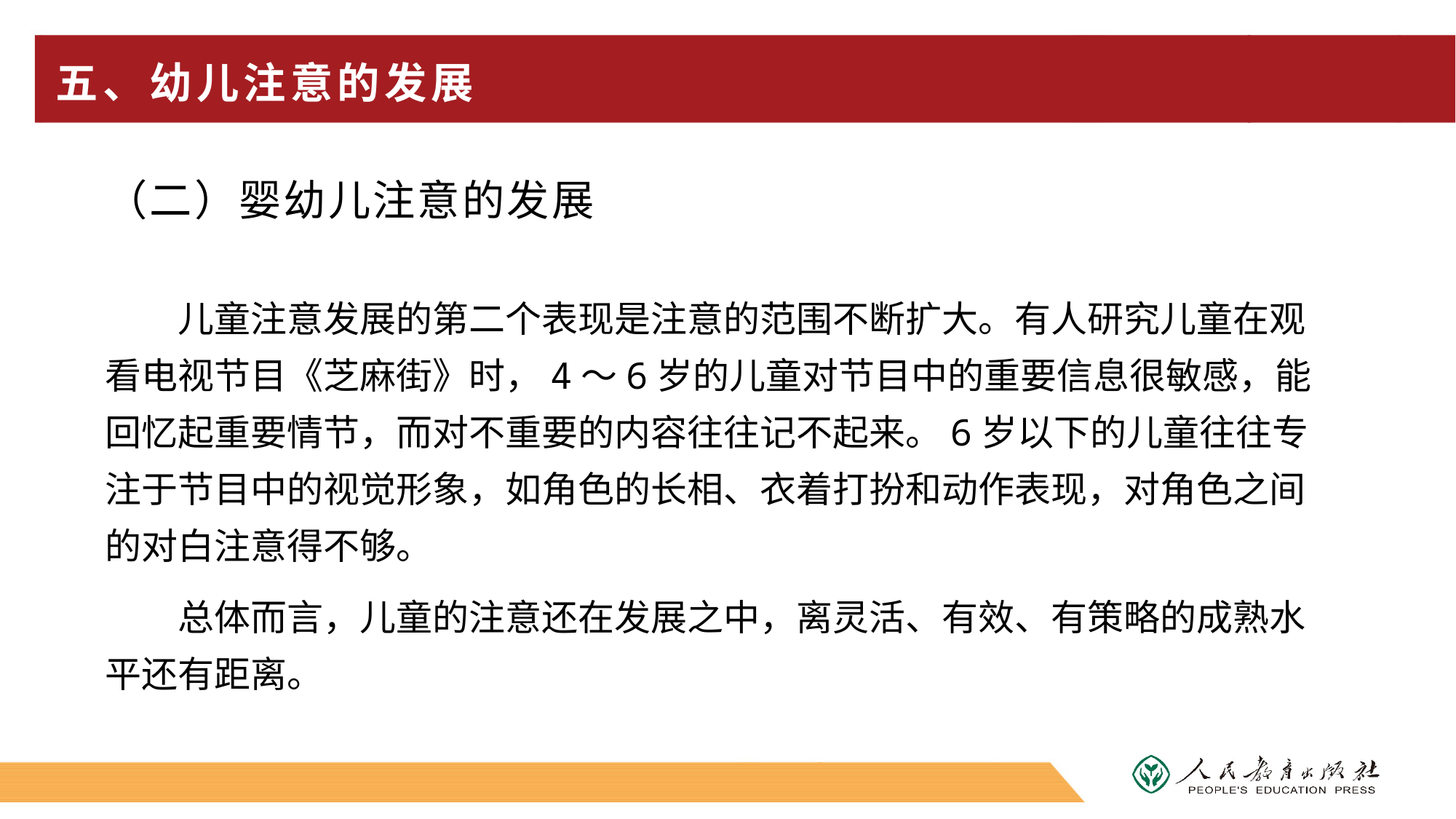

# 五、幼儿注意的发展
（二）婴幼儿注意的发展
儿童注意发展的第二个表现是注意的范围不断扩大。有人研究儿童在观看电视节目《芝麻街》时，4～6岁的儿童对节目中的重要信息很敏感，能回忆起重要情节，而对不重要的内容往往记不起来。6岁以下的儿童往往专注于节目中的视觉形象，如角色的长相、衣着打扮和动作表现，对角色之间的对白注意得不够。
总体而言，儿童的注意还在发展之中，离灵活、有效、有策略的成熟水平还有距离。